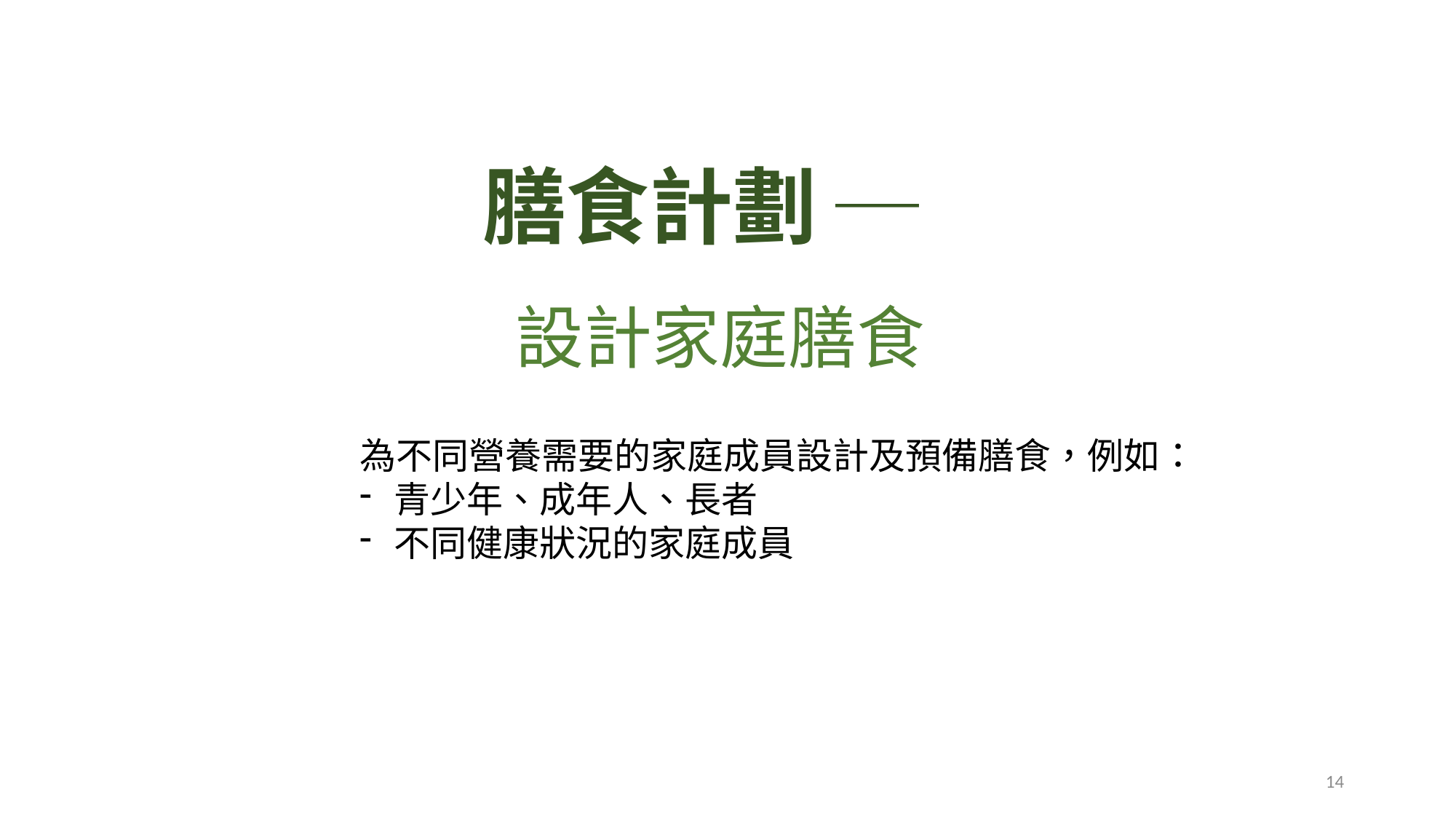

# 膳食計劃 ─ 設計家庭膳食
為不同營養需要的家庭成員設計及預備膳食，例如：
青少年、成年人、長者
不同健康狀況的家庭成員
14